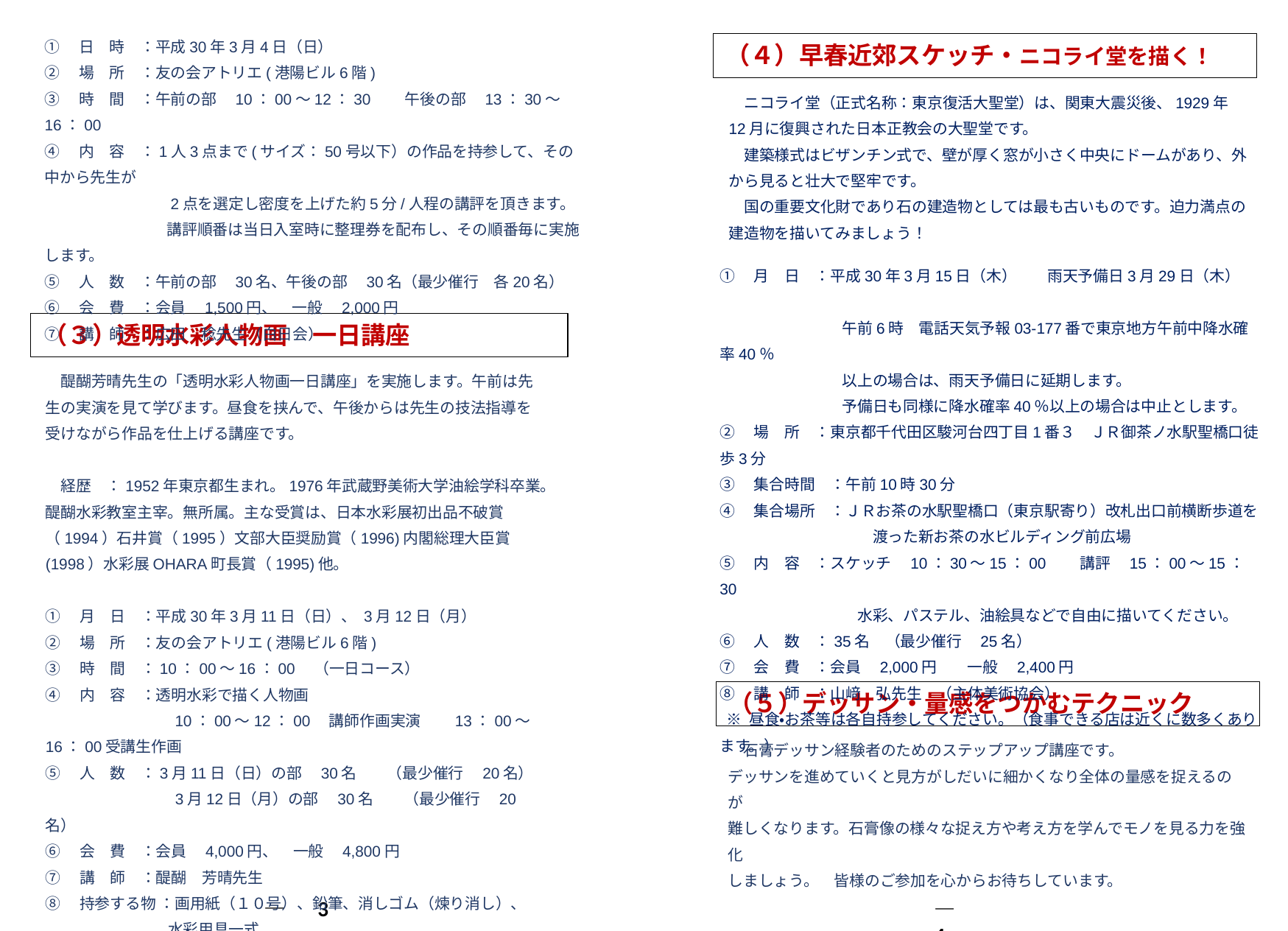

２裏
①　日　時　：平成30年3月4日（日）
②　場　所　：友の会アトリエ(港陽ビル6階)
③　時　間　：午前の部　10：00～12：30　　午後の部　13：30～16：00
④　内　容　：1人3点まで(サイズ：50号以下）の作品を持参して、その中から先生が
　　　　　　　　2点を選定し密度を上げた約5分/人程の講評を頂きます。
　　　　　　　　講評順番は当日入室時に整理券を配布し、その順番毎に実施します。
⑤　人　数　：午前の部　30名、午後の部　30名（最少催行　各20名）
⑥　会　費　：会員　1,500円、　一般　2,000円
⑦　講　師　：広田　稔先生（白日会）
（４）早春近郊スケッチ・ニコライ堂を描く！

　ニコライ堂（正式名称：東京復活大聖堂）は、関東大震災後、1929年12月に復興された日本正教会の大聖堂です。
　建築様式はビザンチン式で、壁が厚く窓が小さく中央にドームがあり、外から見ると壮大で堅牢です。
　国の重要文化財であり石の建造物としては最も古いものです。迫力満点の建造物を描いてみましょう！
①　月　日　：平成30年3月15日（木）　　雨天予備日3月29日（木）
　　　　　　　　午前6時　電話天気予報03-177番で東京地方午前中降水確率40％
　　　　　　　　以上の場合は、雨天予備日に延期します。
　　　　　　　　予備日も同様に降水確率40％以上の場合は中止とします。
②　場　所　：東京都千代田区駿河台四丁目1番３　ＪＲ御茶ノ水駅聖橋口徒歩3分
③　集合時間　：午前10時30分
④　集合場所　：ＪＲお茶の水駅聖橋口（東京駅寄り）改札出口前横断歩道を
　　　　　　　　　　渡った新お茶の水ビルディング前広場
⑤　内　容　：スケッチ　10：30～15：00　　講評　15：00～15：30
　　　　　　　　　水彩、パステル、油絵具などで自由に描いてください。
⑥　人　数　：35名　（最少催行　25名）
⑦　会　費　：会員　2,000円　　一般　2,400円
⑧　講　師　：山﨑　弘先生　（主体美術協会）
  ※ 昼食・お茶等は各自持参してください。（食事できる店は近くに数多くあります。）
（３）透明水彩人物画　一日講座
　醍醐芳晴先生の「透明水彩人物画一日講座」を実施します。午前は先生の実演を見て学びます。昼食を挟んで、午後からは先生の技法指導を受けながら作品を仕上げる講座です。
　経歴　：1952年東京都生まれ。1976年武蔵野美術大学油絵学科卒業。
醍醐水彩教室主宰。無所属。主な受賞は、日本水彩展初出品不破賞（1994）石井賞（1995）文部大臣奨励賞（1996)内閣総理大臣賞(1998）水彩展OHARA町長賞（1995)他。

①　月　日　：平成30年3月11日（日）、 3月12日（月）
②　場　所　：友の会アトリエ(港陽ビル6階)
③　時　間　：10：00～16：00　（一日コース）
④　内　容　：透明水彩で描く人物画
　　　　　　　 　10：00～12：00　講師作画実演　　13：00～16：00受講生作画
⑤　人　数　：3月11日（日）の部　30名　　（最少催行　20名）
　　　　　　　　3月12日（月）の部　30名　　（最少催行　20名）
⑥　会　費　：会員　4,000円、　一般　4,800円
⑦　講　師　：醍醐　芳晴先生
⑧　持参する物 ：画用紙（１０号）、鉛筆、消しゴム（煉り消し）、
　　　　　　　　水彩用具一式
　　　　　　※昼食はアトリエの利用も可能です。

（５）デッサン・量感をつかむテクニック

　石膏デッサン経験者のためのステップアップ講座です。
デッサンを進めていくと見方がしだいに細かくなり全体の量感を捉えるのが
難しくなります。石膏像の様々な捉え方や考え方を学んでモノを見る力を強化
しましょう。　皆様のご参加を心からお待ちしています。
―　3　―
―　4　―